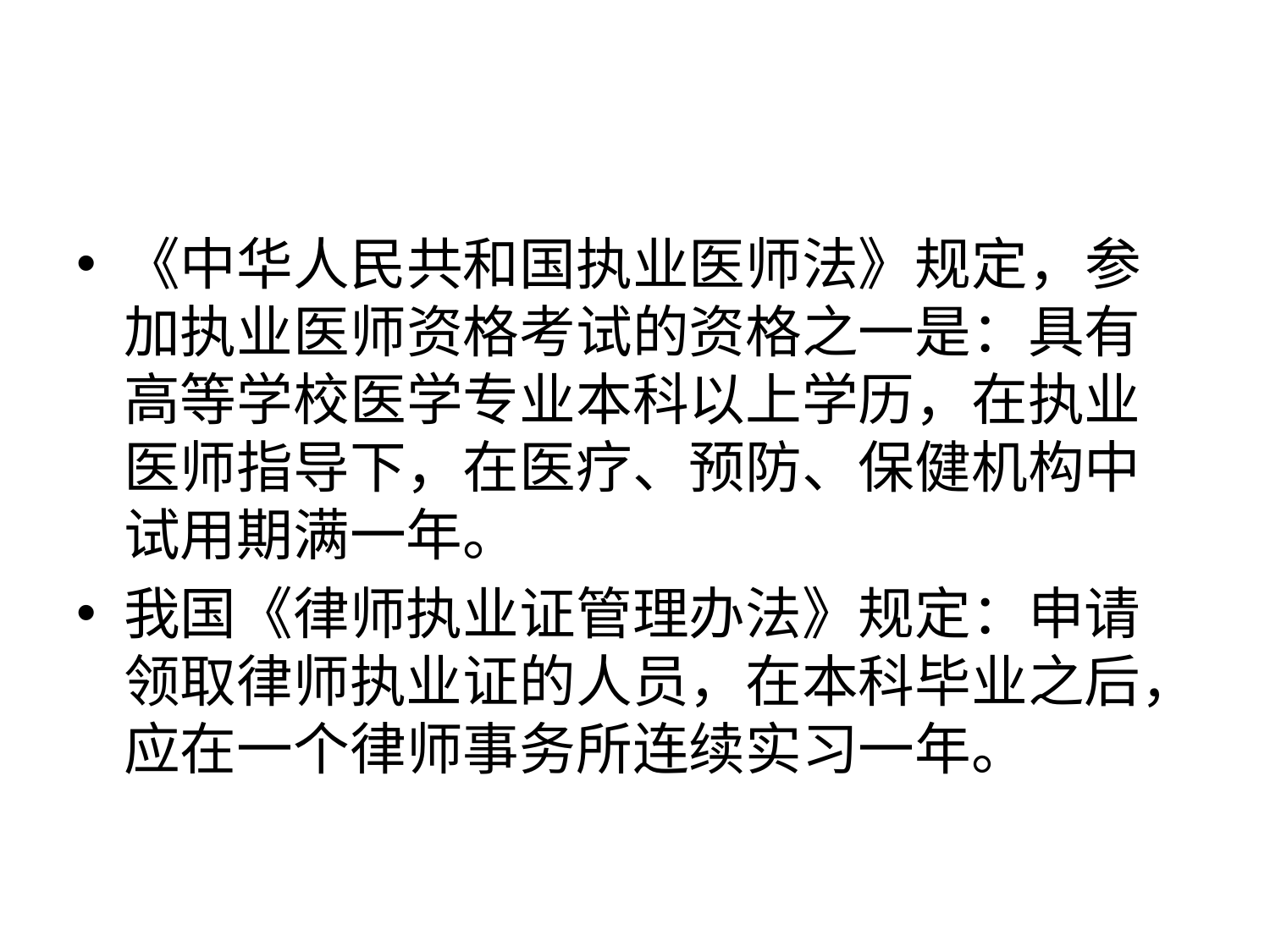

#
《中华人民共和国执业医师法》规定，参加执业医师资格考试的资格之一是：具有高等学校医学专业本科以上学历，在执业医师指导下，在医疗、预防、保健机构中试用期满一年。
我国《律师执业证管理办法》规定：申请领取律师执业证的人员，在本科毕业之后，应在一个律师事务所连续实习一年。